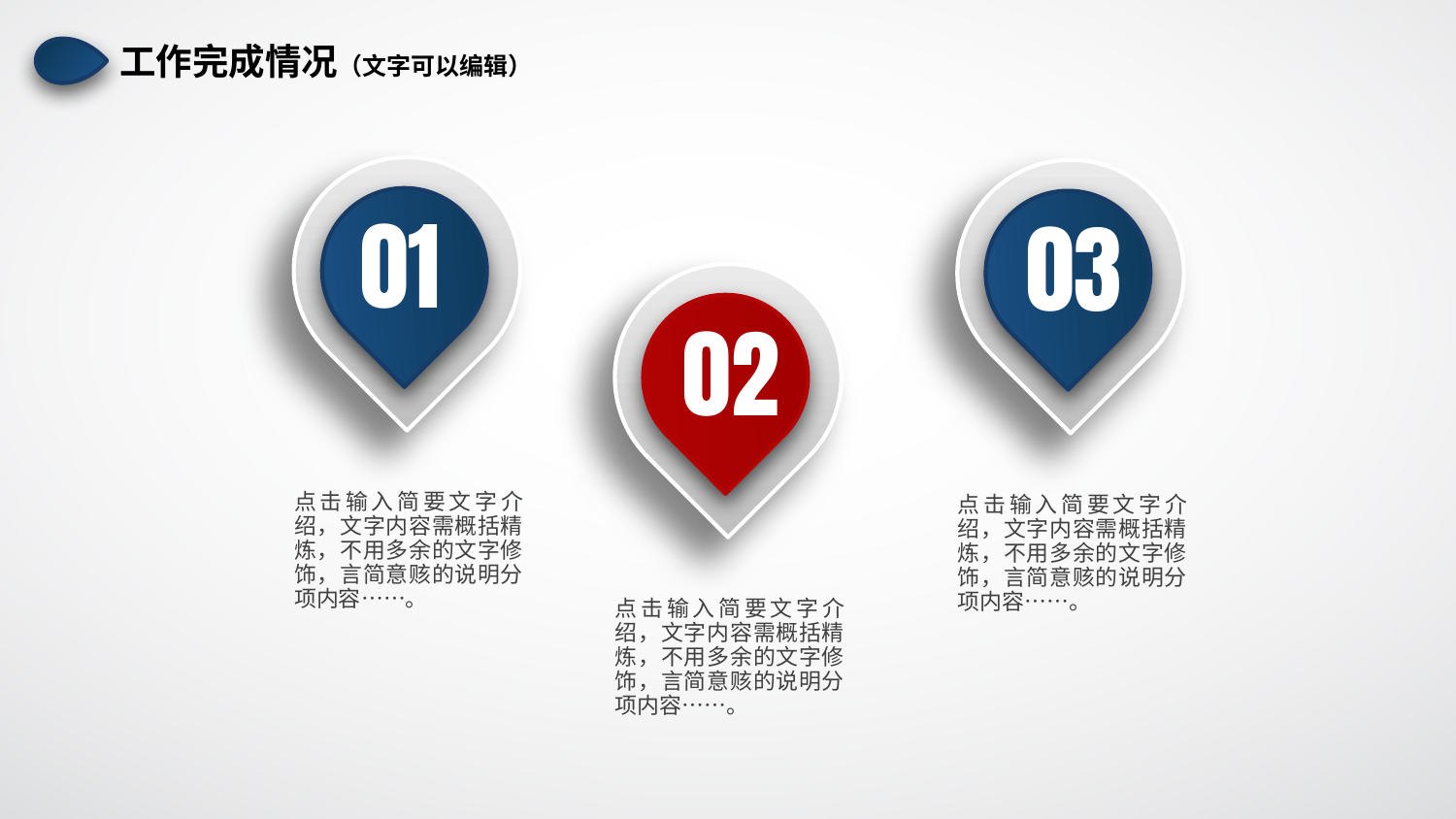

工作完成情况（文字可以编辑）

01

03

02
点击输入简要文字介绍，文字内容需概括精炼，不用多余的文字修饰，言简意赅的说明分项内容……。
点击输入简要文字介绍，文字内容需概括精炼，不用多余的文字修饰，言简意赅的说明分项内容……。
点击输入简要文字介绍，文字内容需概括精炼，不用多余的文字修饰，言简意赅的说明分项内容……。